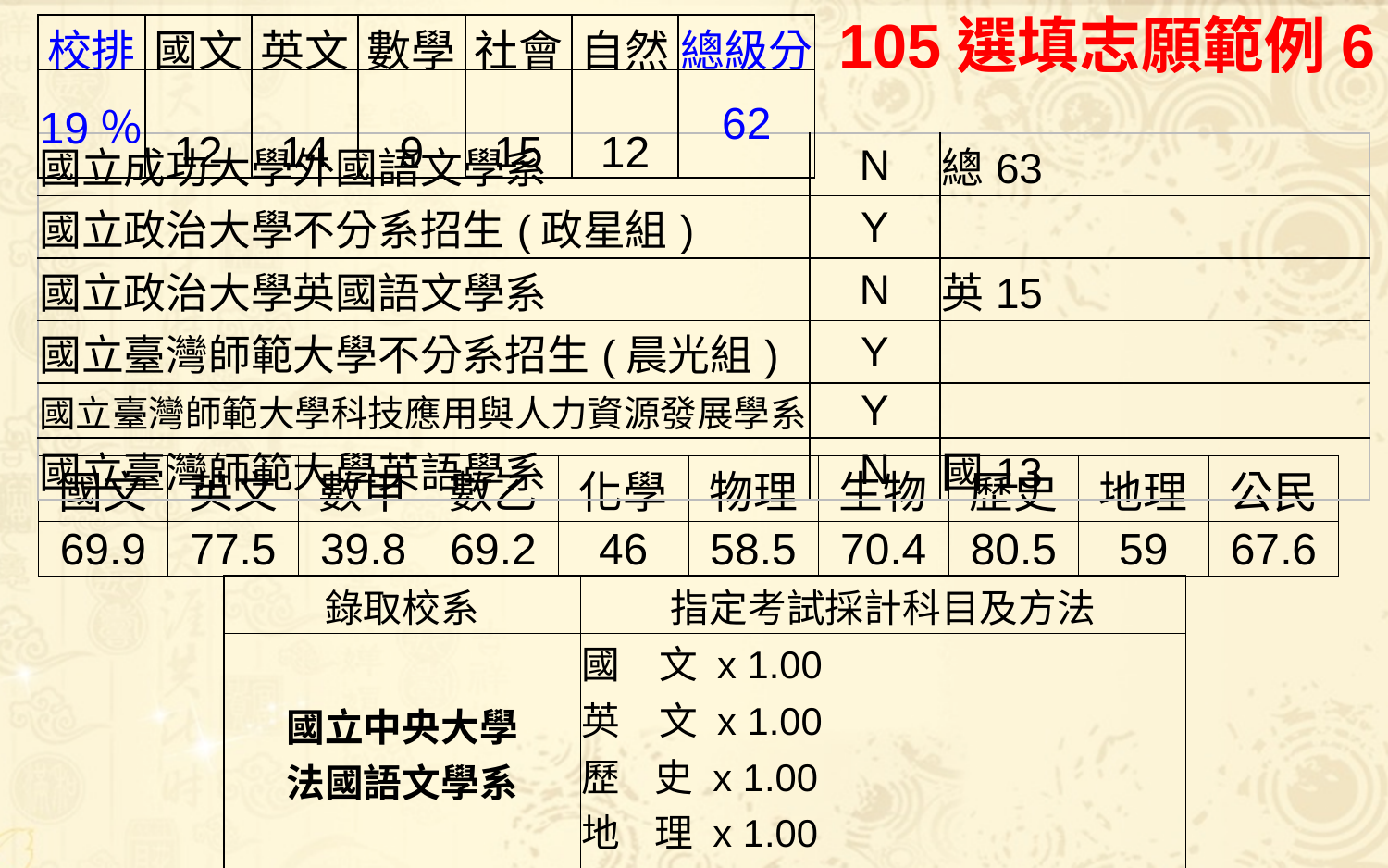

105選填志願範例6
| 校排 | 國文 | 英文 | 數學 | 社會 | 自然 | 總級分 |
| --- | --- | --- | --- | --- | --- | --- |
| 19％ | 12 | 14 | 9 | 15 | 12 | 62 |
| 國立成功大學外國語文學系 | N | 總63 |
| --- | --- | --- |
| 國立政治大學不分系招生(政星組) | Y |  |
| 國立政治大學英國語文學系 | N | 英15 |
| 國立臺灣師範大學不分系招生(晨光組) | Y |  |
| 國立臺灣師範大學科技應用與人力資源發展學系 | Y |  |
| 國立臺灣師範大學英語學系 | N | 國13 |
| 國文 | 英文 | 數甲 | 數乙 | 化學 | 物理 | 生物 | 歷史 | 地理 | 公民 |
| --- | --- | --- | --- | --- | --- | --- | --- | --- | --- |
| 69.9 | 77.5 | 39.8 | 69.2 | 46 | 58.5 | 70.4 | 80.5 | 59 | 67.6 |
| 錄取校系 | 指定考試採計科目及方法 |
| --- | --- |
| 國立中央大學 法國語文學系 | 國　文 x 1.00 英　文 x 1.00 歷 史 x 1.00 地 理 x 1.00 公 民 x 1.00 |